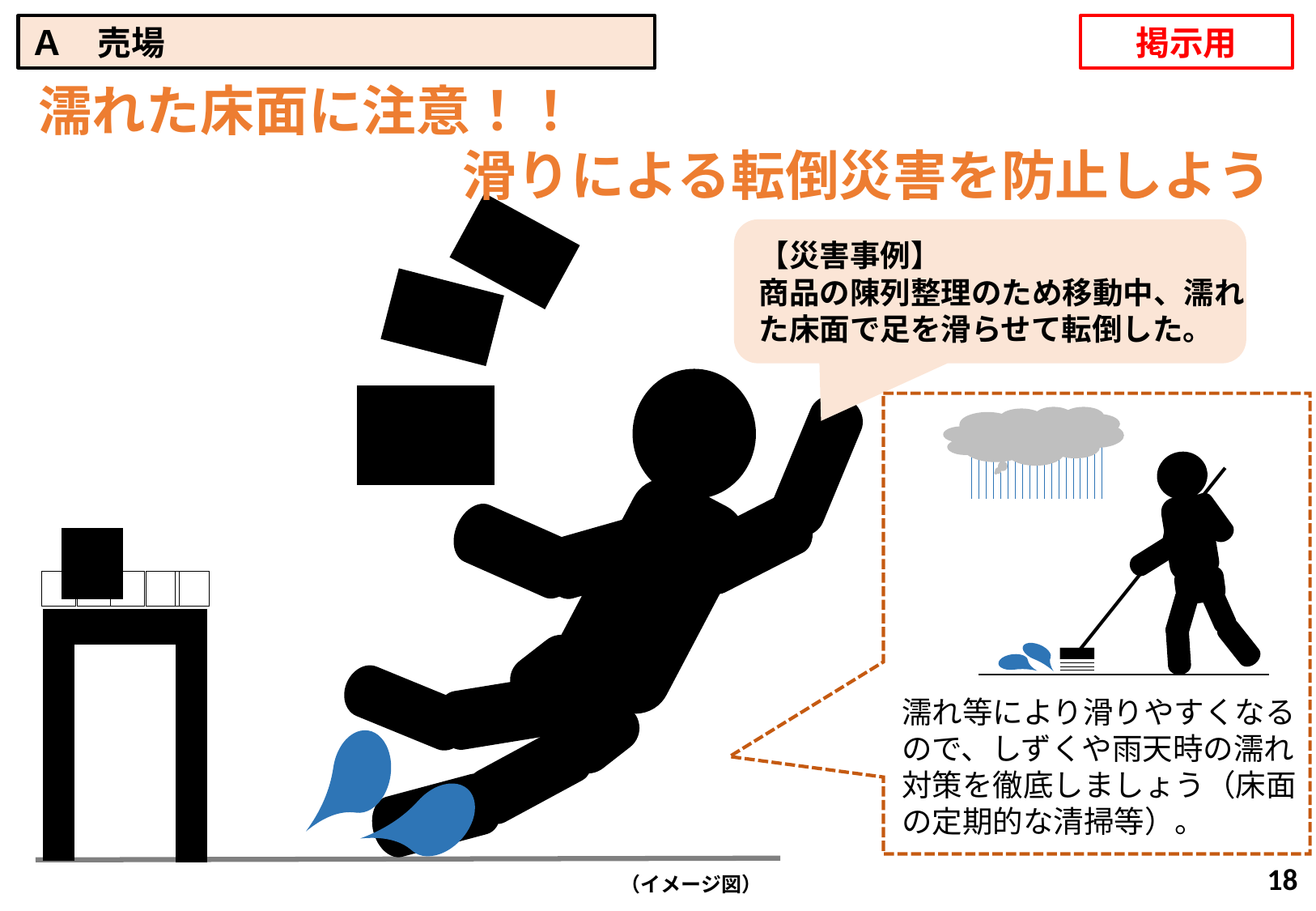

Ａ　売場
掲示用
濡れた床面に注意！！
滑りによる転倒災害を防止しよう

【災害事例】
商品の陳列整理のため移動中、濡れた床面で足を滑らせて転倒した。

濡れ等により滑りやすくなるので、しずくや雨天時の濡れ対策を徹底しましょう（床面の定期的な清掃等）。
18
（イメージ図）